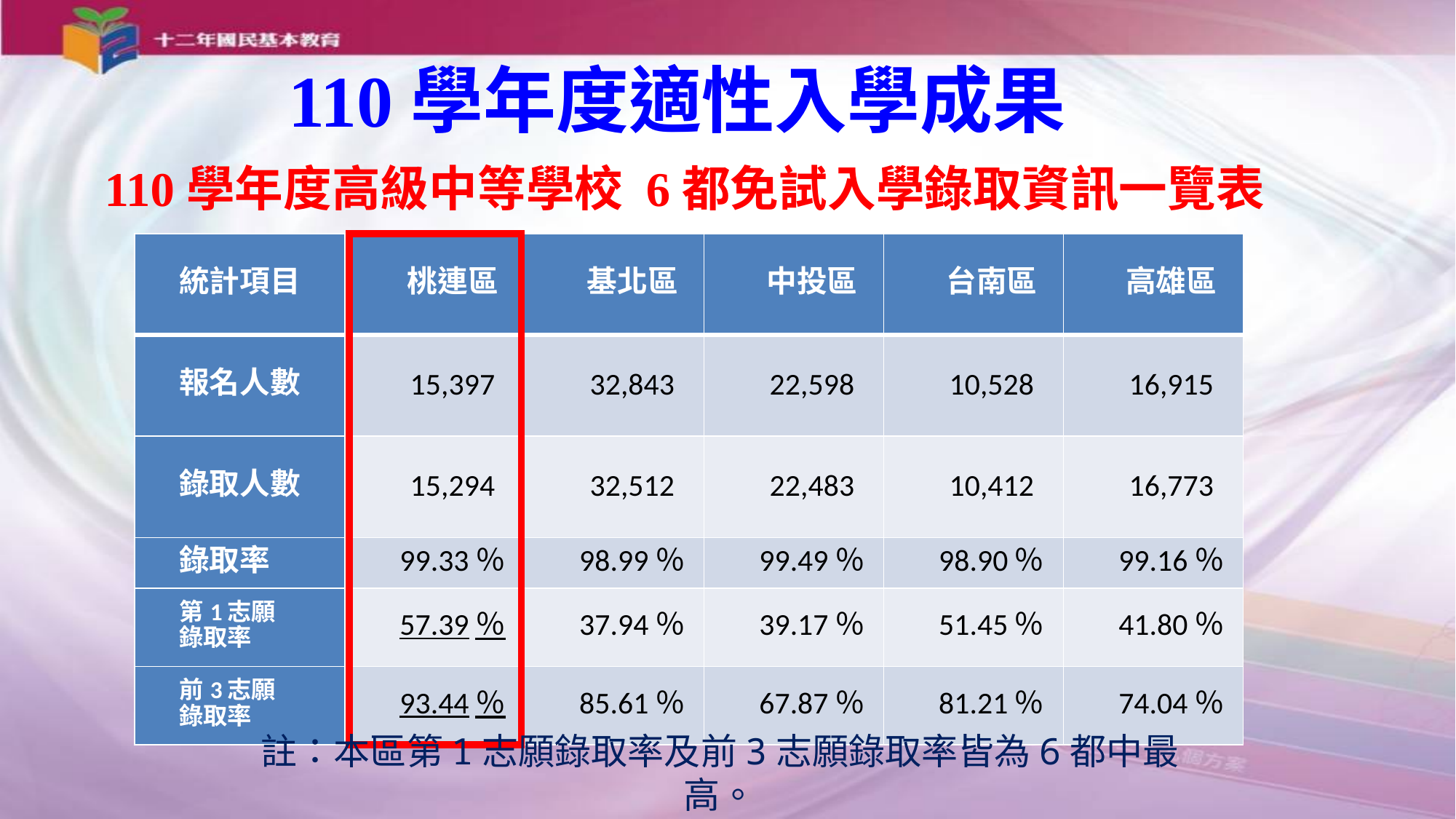

110學年度適性入學成果
110學年度高級中等學校 6都免試入學錄取資訊一覽表
| 統計項目 | 桃連區 | 基北區 | 中投區 | 台南區 | 高雄區 |
| --- | --- | --- | --- | --- | --- |
| 報名人數 | 15,397 | 32,843 | 22,598 | 10,528 | 16,915 |
| 錄取人數 | 15,294 | 32,512 | 22,483 | 10,412 | 16,773 |
| 錄取率 | 99.33％ | 98.99％ | 99.49％ | 98.90％ | 99.16％ |
| 第1志願 錄取率 | 57.39％ | 37.94％ | 39.17％ | 51.45％ | 41.80％ |
| 前3志願 錄取率 | 93.44％ | 85.61％ | 67.87％ | 81.21％ | 74.04％ |

註：本區第1志願錄取率及前3志願錄取率皆為6都中最高。